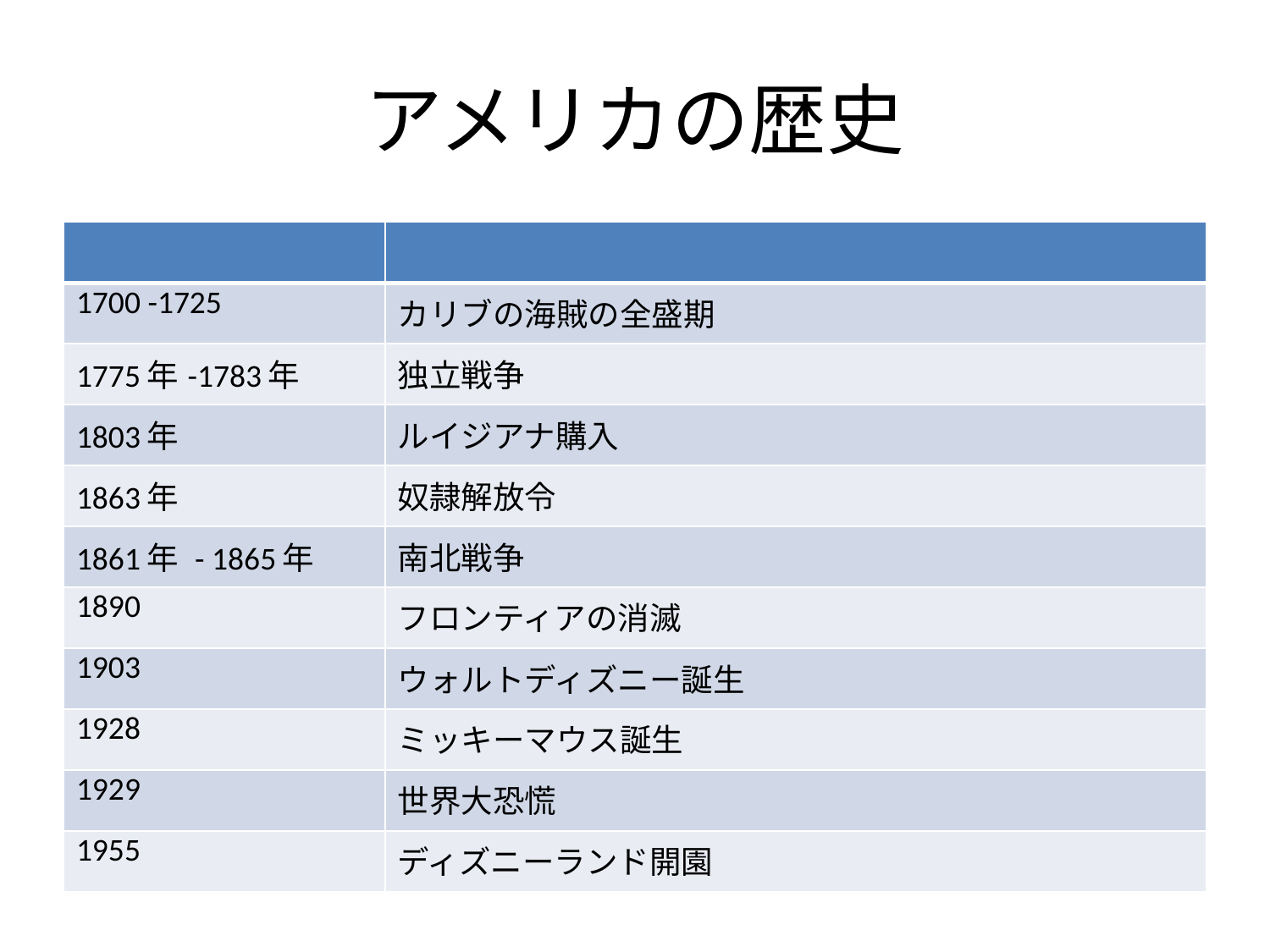

# アメリカの歴史
|  |  |
| --- | --- |
| 1700 -1725 | カリブの海賊の全盛期 |
| 1775年-1783年 | 独立戦争 |
| 1803年 | ルイジアナ購入 |
| 1863年 | 奴隷解放令 |
| 1861年 - 1865年 | 南北戦争 |
| 1890 | フロンティアの消滅 |
| 1903 | ウォルトディズニー誕生 |
| 1928 | ミッキーマウス誕生 |
| 1929 | 世界大恐慌 |
| 1955 | ディズニーランド開園 |